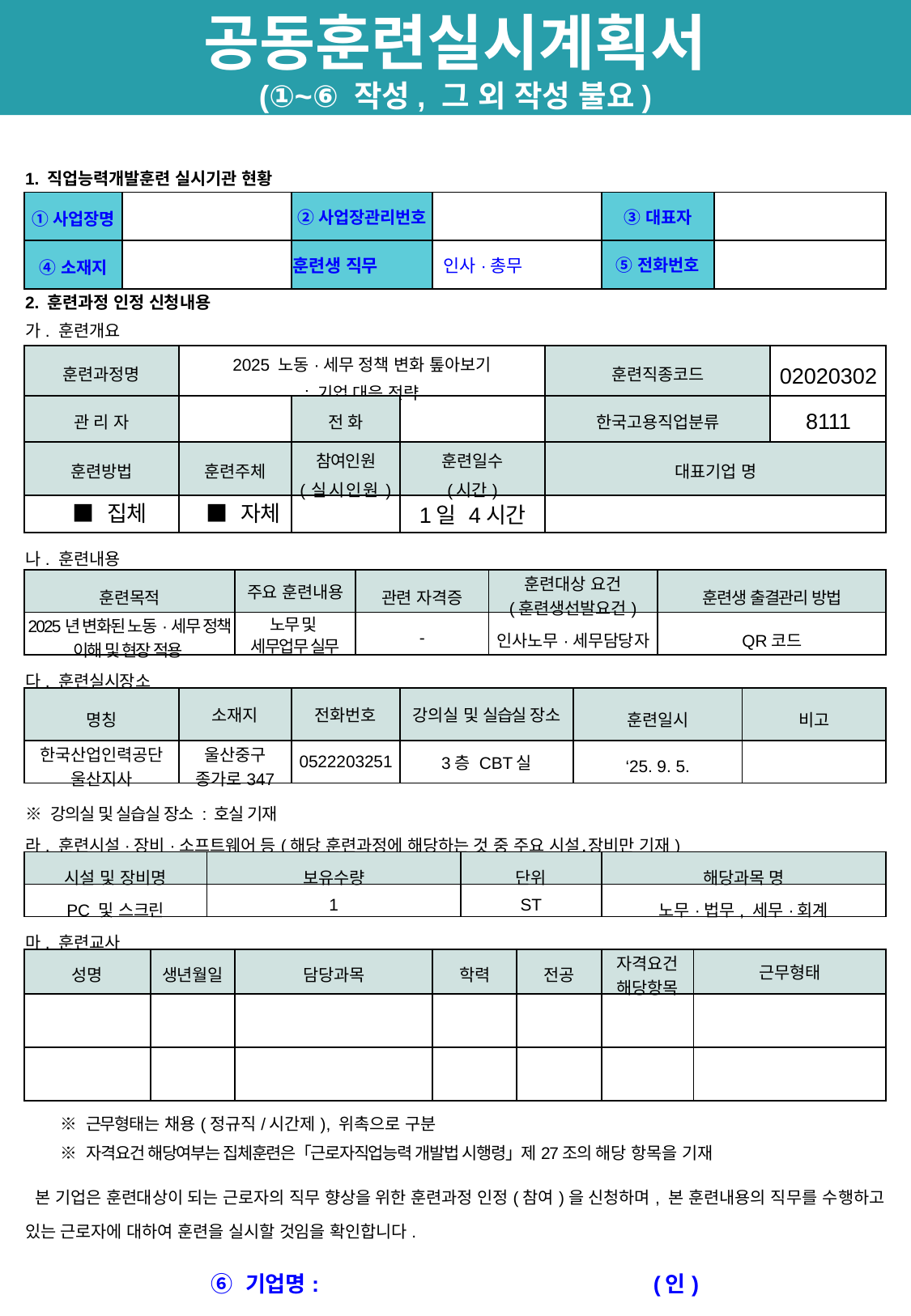

공동훈련실시계획서
(①~⑥ 작성, 그 외 작성 불요)

| 1. 직업능력개발훈련 실시기관 현황 |  |  |  |  |  |  |  |  |  |  |  |  |  |  |  |  |  |  |  |  |
| --- | --- | --- | --- | --- | --- | --- | --- | --- | --- | --- | --- | --- | --- | --- | --- | --- | --- | --- | --- | --- |
| ①사업장명 |  |  |  | 사업장관리번호 |  | ②사업장관리번호 |  |  |  |  |  |  | 대표자 | 대표자 | ③대표자 |  |  |  |  |  |
| ④소재지 |  |  |  |  |  | 훈련생 직무 |  |  | 인사·총무 |  |  |  | 전화번호 | 전화번호 | ⑤전화번호 |  |  |  |  |  |
| 2. 훈련과정 인정 신청내용 |  |  |  |  |  |  |  |  |  |  |  |  |  |  |  |  |  |  |  |  |
| 가. 훈련개요 |  |  |  |  |  |  |  |  |  |  |  |  |  |  |  |  |  |  |  |  |
| 훈련과정명 |  |  | 2025 노동·세무 정책 변화 톺아보기 : 기업 대응 전략 |  |  |  |  |  |  |  |  |  | 훈련직종코드 |  |  |  |  |  |  | 02020302 |
| 관 리 자 |  |  |  |  |  | 전 화 |  |  |  |  |  |  | 한국고용직업분류 |  |  |  |  |  |  | 8111 |
| 훈련방법 |  |  | 훈련주체 |  |  | 참여인원 (실시인원) |  | 훈련일수 (시간) |  |  |  |  | 대표기업 명 |  |  |  |  |  |  |  |
| ■ 집체 |  |  | ■ 자체 |  |  |  |  | 1일 4시간 |  |  |  |  |  |  |  |  |  |  |  |  |
| 나. 훈련내용 |  |  |  |  |  |  |  |  |  |  |  |  |  |  |  |  |  |  |  |  |
| 훈련목적 |  |  | 주요 훈련내용 |  | 주요 훈련내용 |  | 관련 자격증 |  |  |  | 훈련대상 요건 (훈련생선발요건) |  |  |  |  | 훈련생 출결관리 방법 |  |  |  |  |
| 2025년 변화된 노동·세무 정책 이해 및 현장 적용 |  |  | 노무 및 세무업무 실무 |  | 노무 및 세무업무 실무 |  | - |  |  |  | 인사노무·세무담당자 |  |  |  |  | QR코드 |  |  |  |  |
| 다. 훈련실시장소 |  |  |  |  |  |  |  |  |  |  |  |  |  |  |  |  |  |  |  |  |
| 명칭 | 소재지 | 소재지 | 소재지 |  |  | 전화번호 |  | 강의실 및 실습실 장소 |  |  |  |  |  | 훈련일시 |  |  |  |  | 비고 |  |
| 한국산업인력공단 울산지사 | 울산중구종가로347 | 울산중구종가로347 | 울산중구 종가로347 |  |  | 0522203251 |  | 3층 CBT실 |  |  |  |  |  | ‘25. 9. 5. |  |  |  |  |  |  |
| ※ 강의실 및 실습실 장소 : 호실 기재 |  |  |  |  |  |  |  |  |  |  |  |  |  |  |  |  |  |  |  |  |
| 라. 훈련시설·장비·소프트웨어 등(해당 훈련과정에 해당하는 것 중 주요 시설․장비만 기재) |  |  |  |  |  |  |  |  |  |  |  |  |  |  |  |  |  |  |  |  |
| 시설 및 장비명 |  |  |  | 보유수량 |  |  |  |  |  | 단위 |  |  |  |  | 해당과목 명 |  |  |  |  |  |
| PC 및 스크린 |  |  |  | 1 |  |  |  |  |  | ST |  |  |  |  | 노무·법무, 세무·회계 |  |  |  |  |  |
| 마. 훈련교사 |  |  |  |  |  |  |  |  |  |  |  |  |  |  |  |  |  |  |  |  |
| 성명 |  | 생년월일 |  |  | 담당과목 |  |  |  | 학력 |  |  | 전공 |  |  | 자격요건 해당항목 | 근무형태 | 근무형태 |  |  |  |
|  |  |  |  |  |  |  |  |  |  |  |  |  |  |  |  |  |  |  |  |  |
|  |  |  |  |  |  |  |  |  |  |  |  |  |  |  |  |  |  |  |  |  |
| ※ 근무형태는 채용(정규직/시간제), 위촉으로 구분 ※ 자격요건 해당여부는 집체훈련은「근로자직업능력 개발법 시행령」제27조의 해당 항목을 기재 |  |  |  |  |  |  |  |  |  |  |  |  |  |  |  |  |  |  |  |  |
| 본 기업은 훈련대상이 되는 근로자의 직무 향상을 위한 훈련과정 인정(참여)을 신청하며, 본 훈련내용의 직무를 수행하고 있는 근로자에 대하여 훈련을 실시할 것임을 확인합니다. ⑥ 기업명: (인) |  |  |  |  |  |  |  |  |  |  |  |  |  |  |  |  |  |  |  |  |